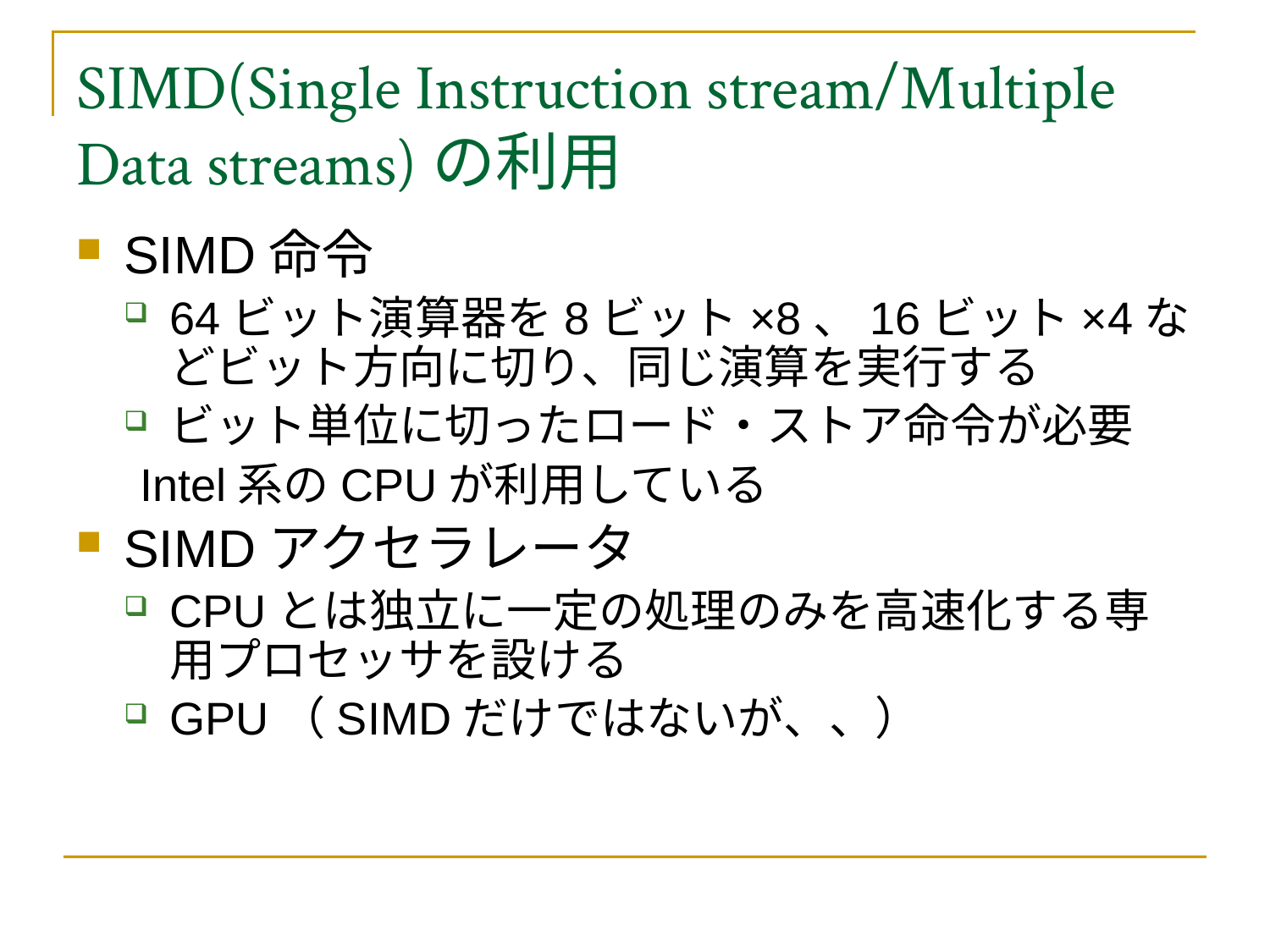

# SIMD(Single Instruction stream/Multiple Data streams)の利用
SIMD命令
64ビット演算器を8ビット×8、16ビット×4などビット方向に切り、同じ演算を実行する
ビット単位に切ったロード・ストア命令が必要
Intel系のCPUが利用している
SIMDアクセラレータ
CPUとは独立に一定の処理のみを高速化する専用プロセッサを設ける
GPU（SIMDだけではないが、、）